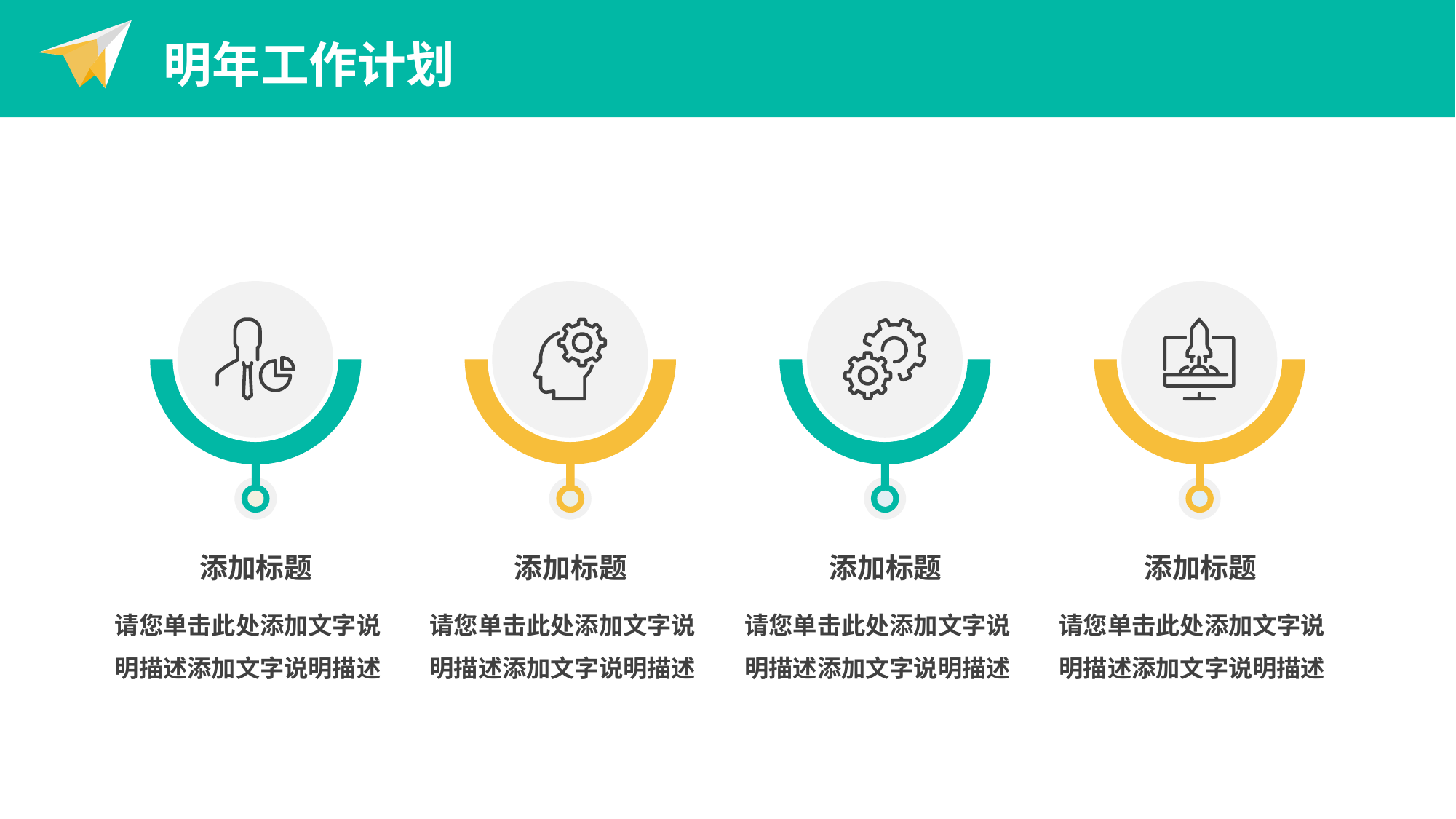

明年工作计划

添加标题
请您单击此处添加文字说明描述添加文字说明描述
添加标题
请您单击此处添加文字说明描述添加文字说明描述
添加标题
请您单击此处添加文字说明描述添加文字说明描述
添加标题
请您单击此处添加文字说明描述添加文字说明描述